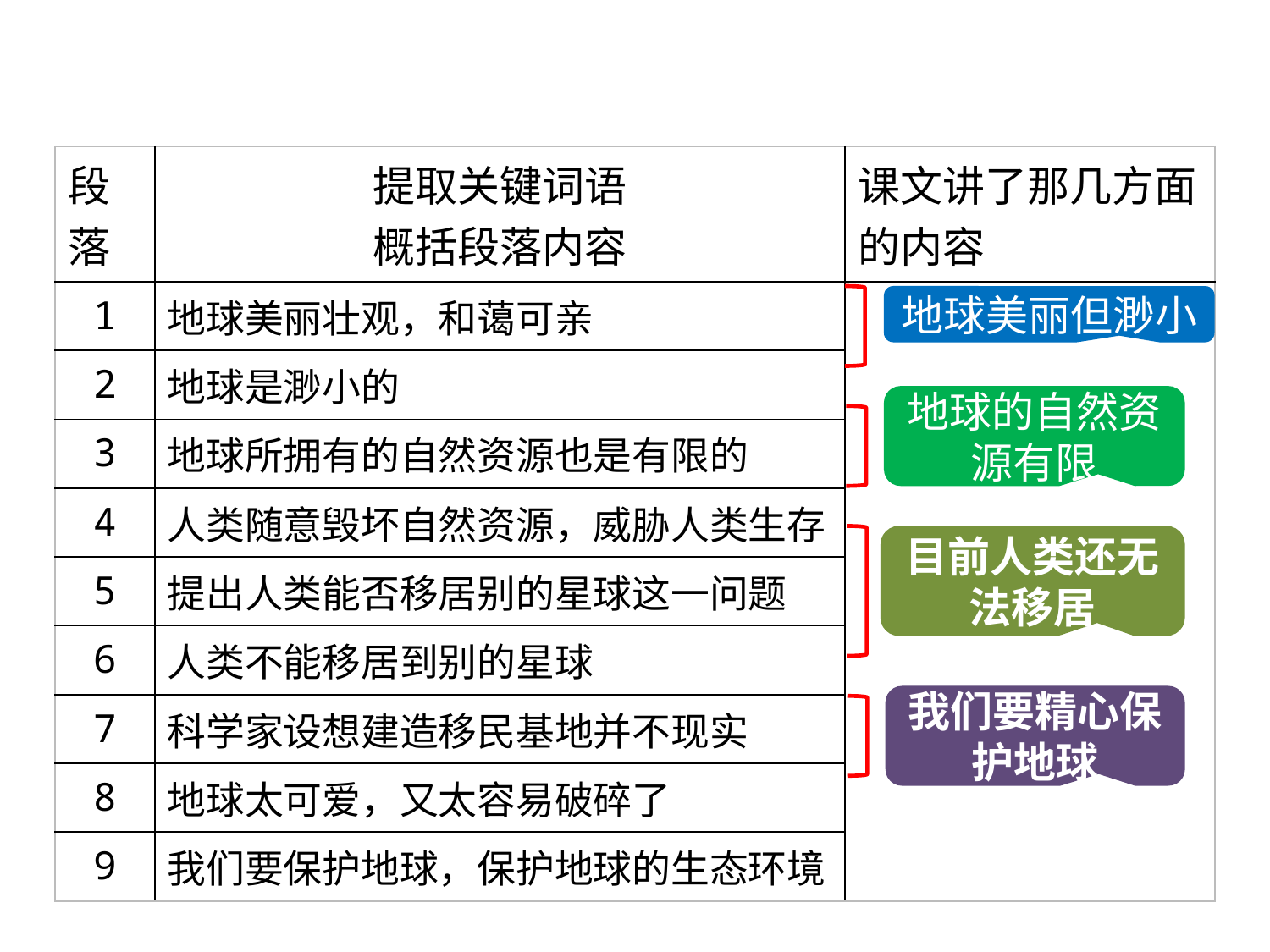

| 段落 | 提取关键词语 概括段落内容 | 课文讲了那几方面的内容 |
| --- | --- | --- |
| 1 | 地球美丽壮观，和蔼可亲 |  |
| 2 | 地球是渺小的 |  |
| 3 | 地球所拥有的自然资源也是有限的 |  |
| 4 | 人类随意毁坏自然资源，威胁人类生存 |  |
| 5 | 提出人类能否移居别的星球这一问题 |  |
| 6 | 人类不能移居到别的星球 |  |
| 7 | 科学家设想建造移民基地并不现实 |  |
| 8 | 地球太可爱，又太容易破碎了 |  |
| 9 | 我们要保护地球，保护地球的生态环境 |  |

地球美丽但渺小
地球的自然资源有限

目前人类还无法移居
我们要精心保护地球